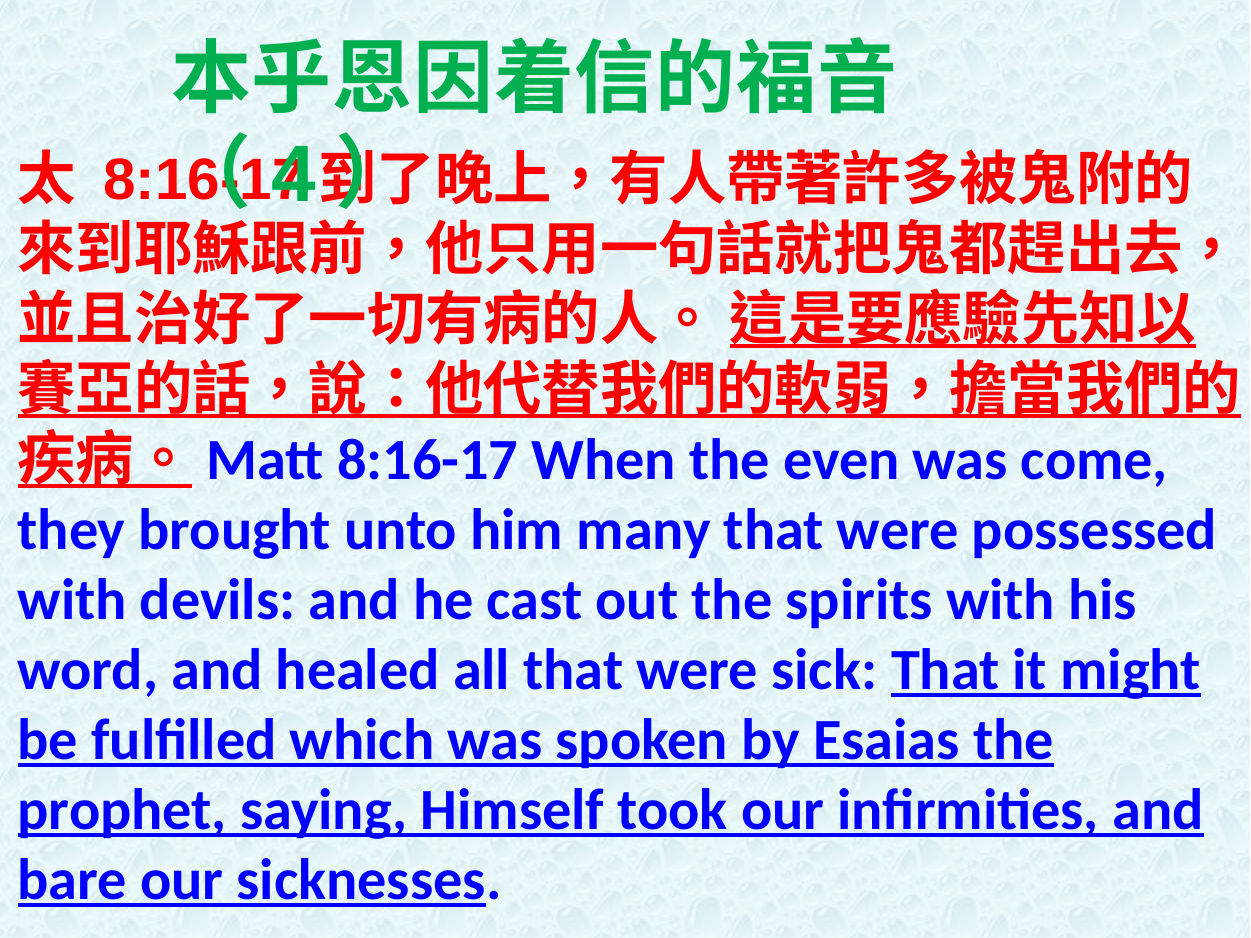

本乎恩因着信的福音（4）
太 8:16-17到了晚上，有人帶著許多被鬼附的來到耶穌跟前，他只用一句話就把鬼都趕出去，並且治好了一切有病的人。 這是要應驗先知以賽亞的話，說：他代替我們的軟弱，擔當我們的疾病。Matt 8:16-17 When the even was come, they brought unto him many that were possessed with devils: and he cast out the spirits with his word, and healed all that were sick: That it might be fulfilled which was spoken by Esaias the prophet, saying, Himself took our infirmities, and bare our sicknesses.